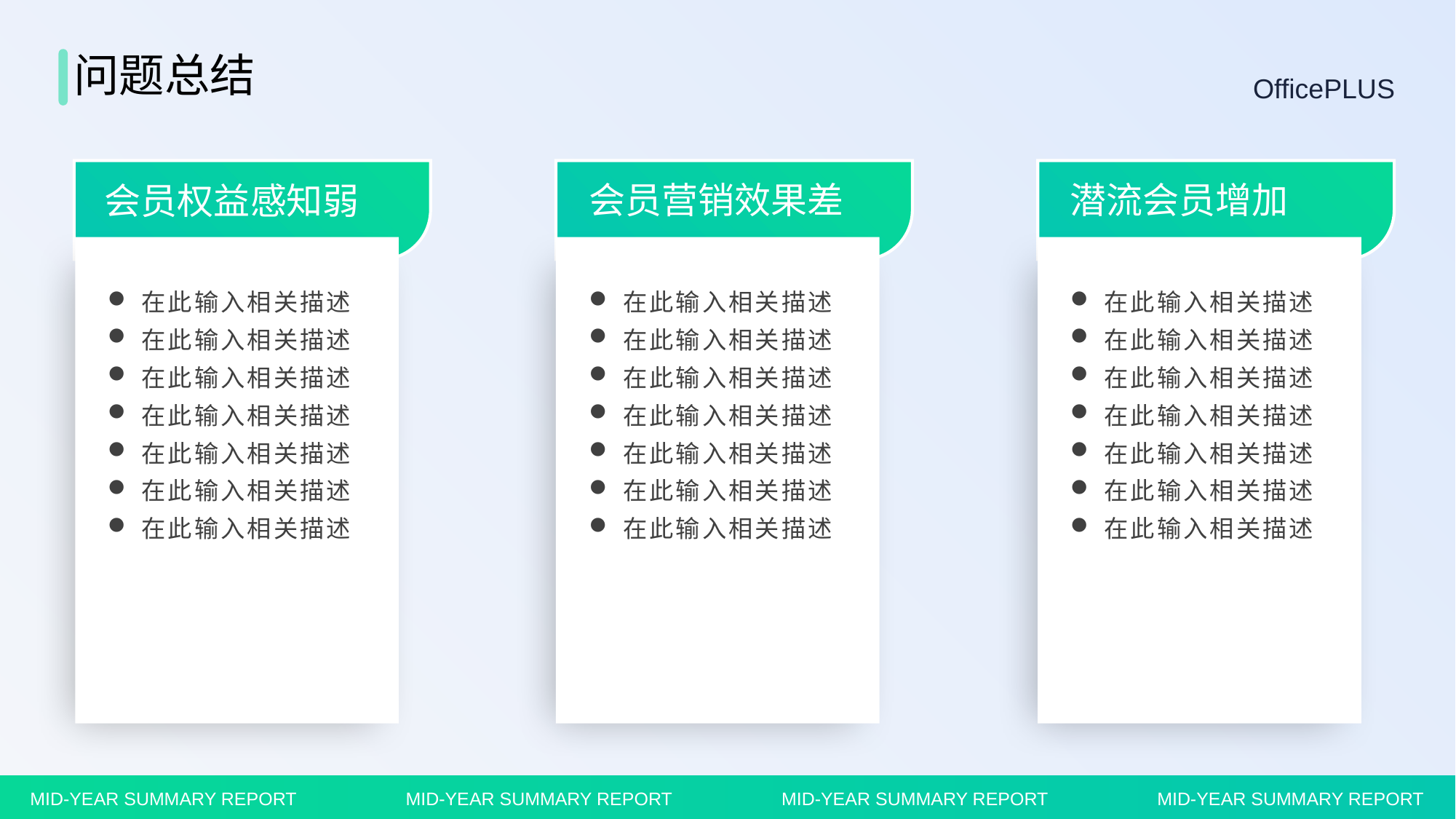

问题总结
OfficePLUS

会员营销效果差
潜流会员增加
会员权益感知弱

在此输入相关描述
在此输入相关描述
在此输入相关描述
在此输入相关描述
在此输入相关描述
在此输入相关描述
在此输入相关描述

在此输入相关描述
在此输入相关描述
在此输入相关描述
在此输入相关描述
在此输入相关描述
在此输入相关描述
在此输入相关描述

在此输入相关描述
在此输入相关描述
在此输入相关描述
在此输入相关描述
在此输入相关描述
在此输入相关描述
在此输入相关描述

MID-YEAR SUMMARY REPORT
MID-YEAR SUMMARY REPORT
MID-YEAR SUMMARY REPORT
MID-YEAR SUMMARY REPORT